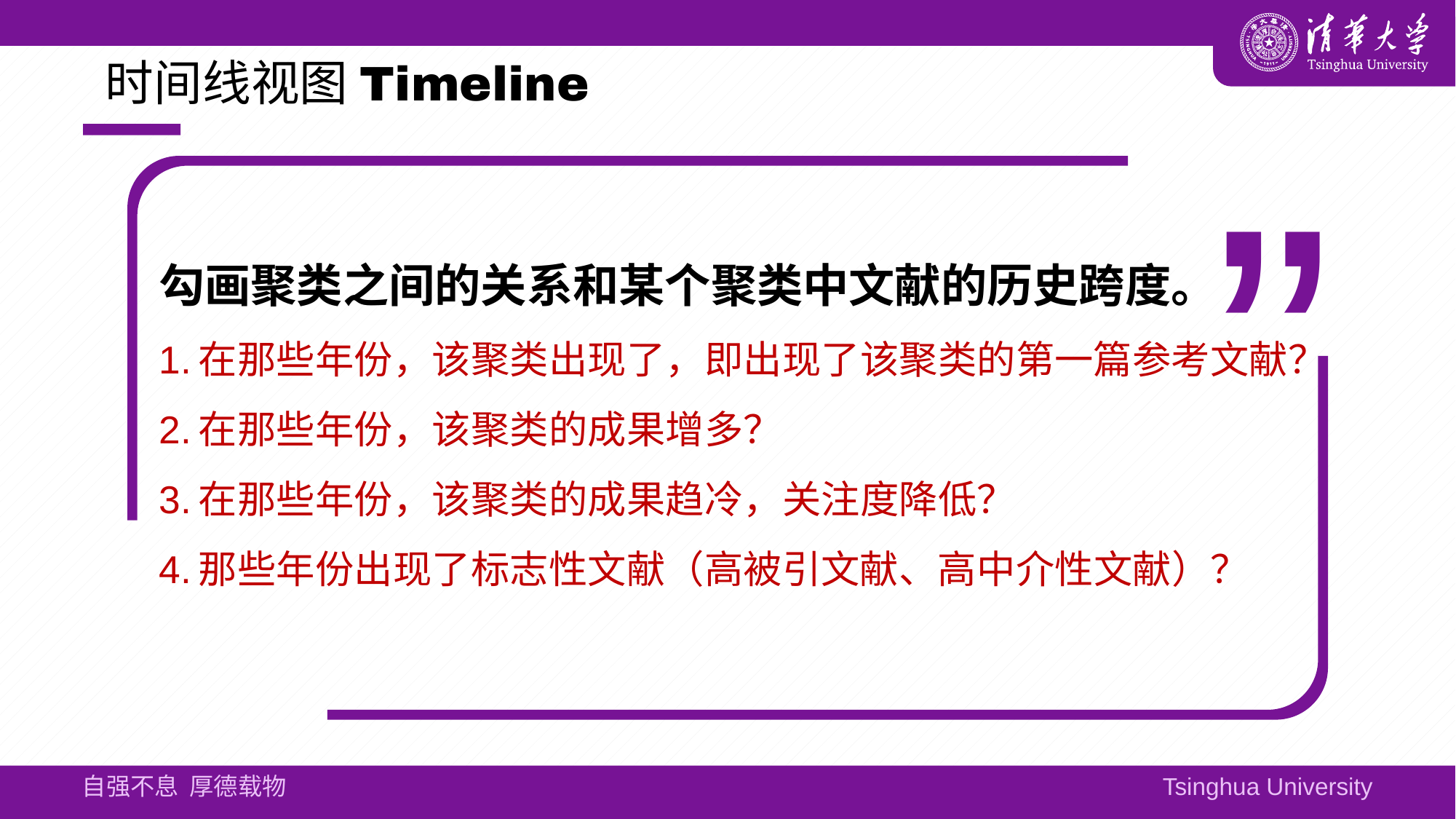

# 时间线视图Timeline

勾画聚类之间的关系和某个聚类中文献的历史跨度。
1.在那些年份，该聚类出现了，即出现了该聚类的第一篇参考文献？
2.在那些年份，该聚类的成果增多？
3.在那些年份，该聚类的成果趋冷，关注度降低？
4.那些年份出现了标志性文献（高被引文献、高中介性文献）？